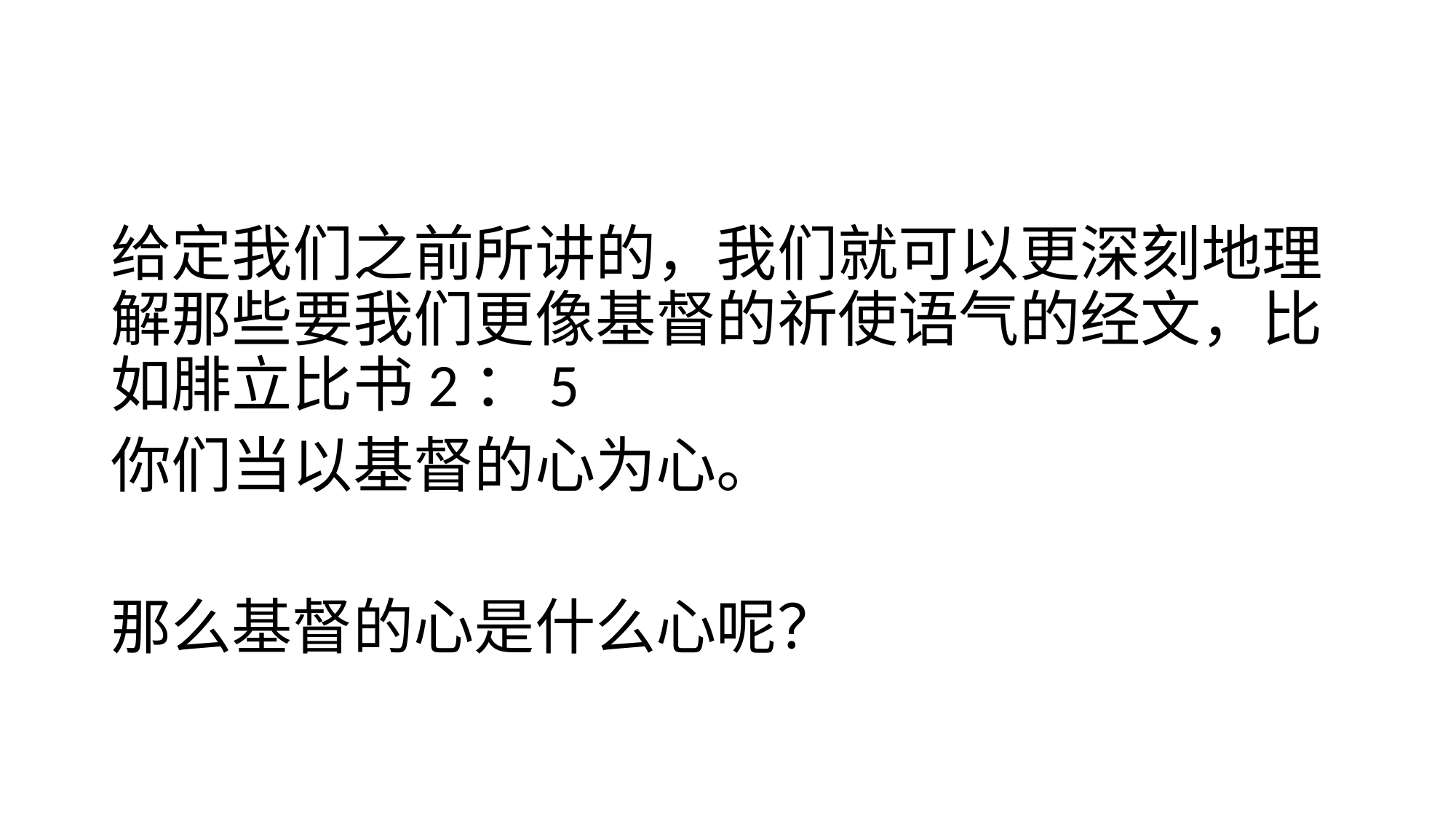

#
给定我们之前所讲的，我们就可以更深刻地理解那些要我们更像基督的祈使语气的经文，比如腓立比书2：5
你们当以基督的心为心。

那么基督的心是什么心呢？